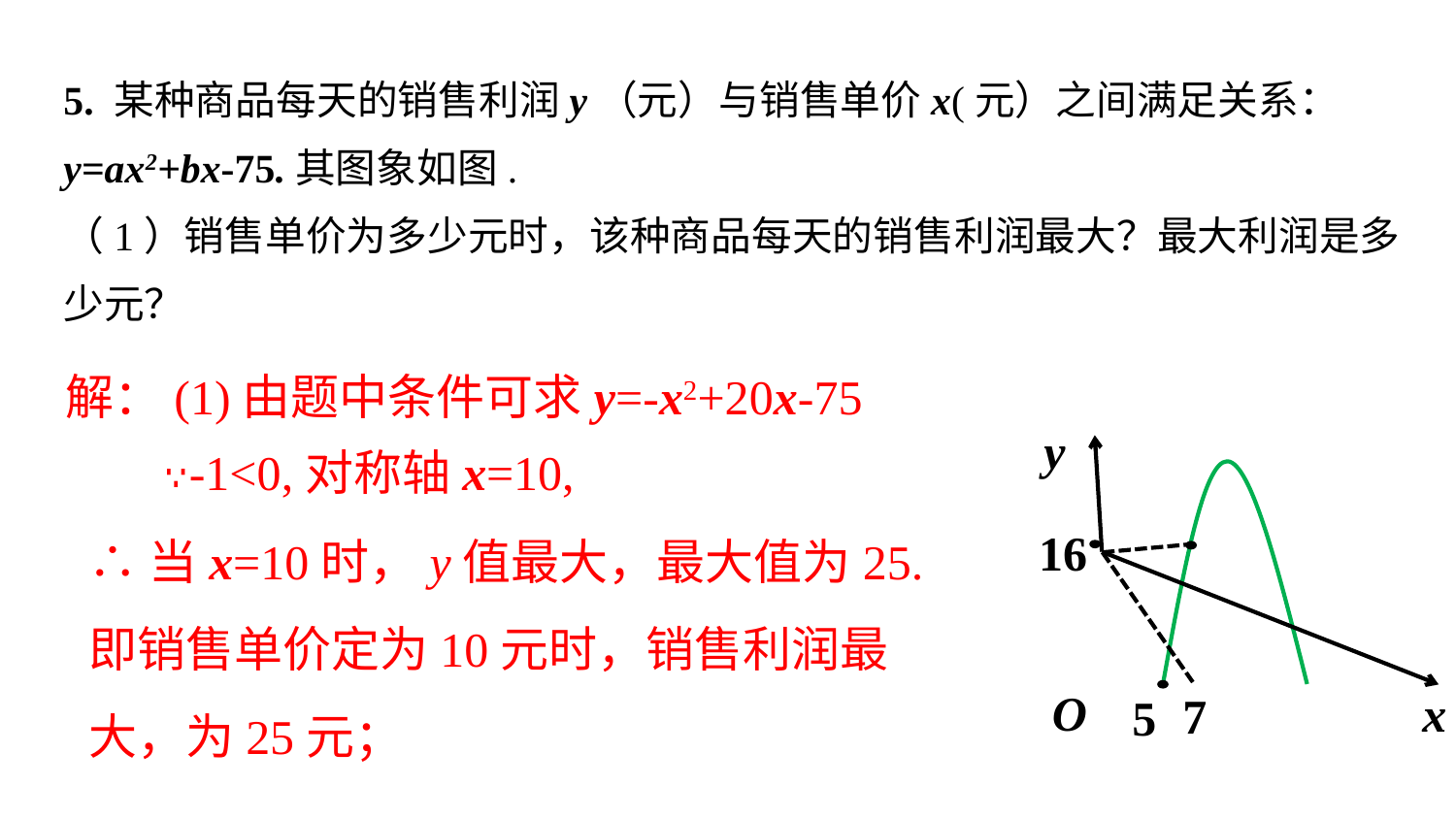

5. 某种商品每天的销售利润y（元）与销售单价x(元）之间满足关系：y=ax2+bx-75.其图象如图.
（1）销售单价为多少元时，该种商品每天的销售利润最大？最大利润是多少元？
解：(1)由题中条件可求y=-x2+20x-75
y

7
16

O
x

5
∵-1<0,对称轴x=10,
∴当x=10时，y值最大，最大值为25.
即销售单价定为10元时，销售利润最
大，为25元；